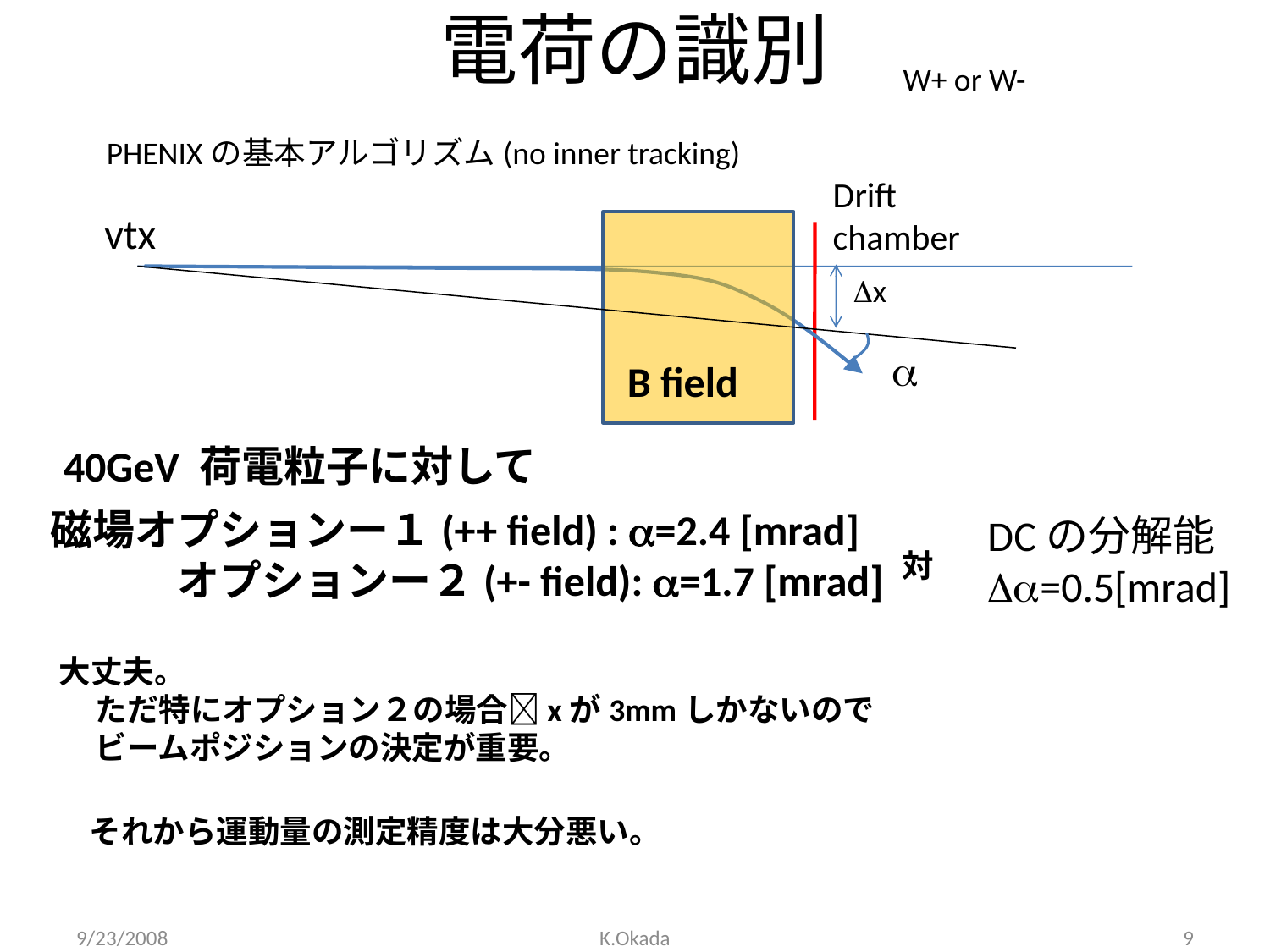

# 電荷の識別
W+ or W-
PHENIXの基本アルゴリズム(no inner tracking)
Drift
chamber
vtx

Δx
α
B field
40GeV 荷電粒子に対して
磁場オプションー１(++ field) : α=2.4 [mrad]
　　　オプションー２(+- field): α=1.7 [mrad]
DCの分解能
Δα=0.5[mrad]
対
大丈夫。
    ただ特にオプション２の場合Δxが3mmしかないので
    ビームポジションの決定が重要。
それから運動量の測定精度は大分悪い。
9/23/2008
K.Okada
9